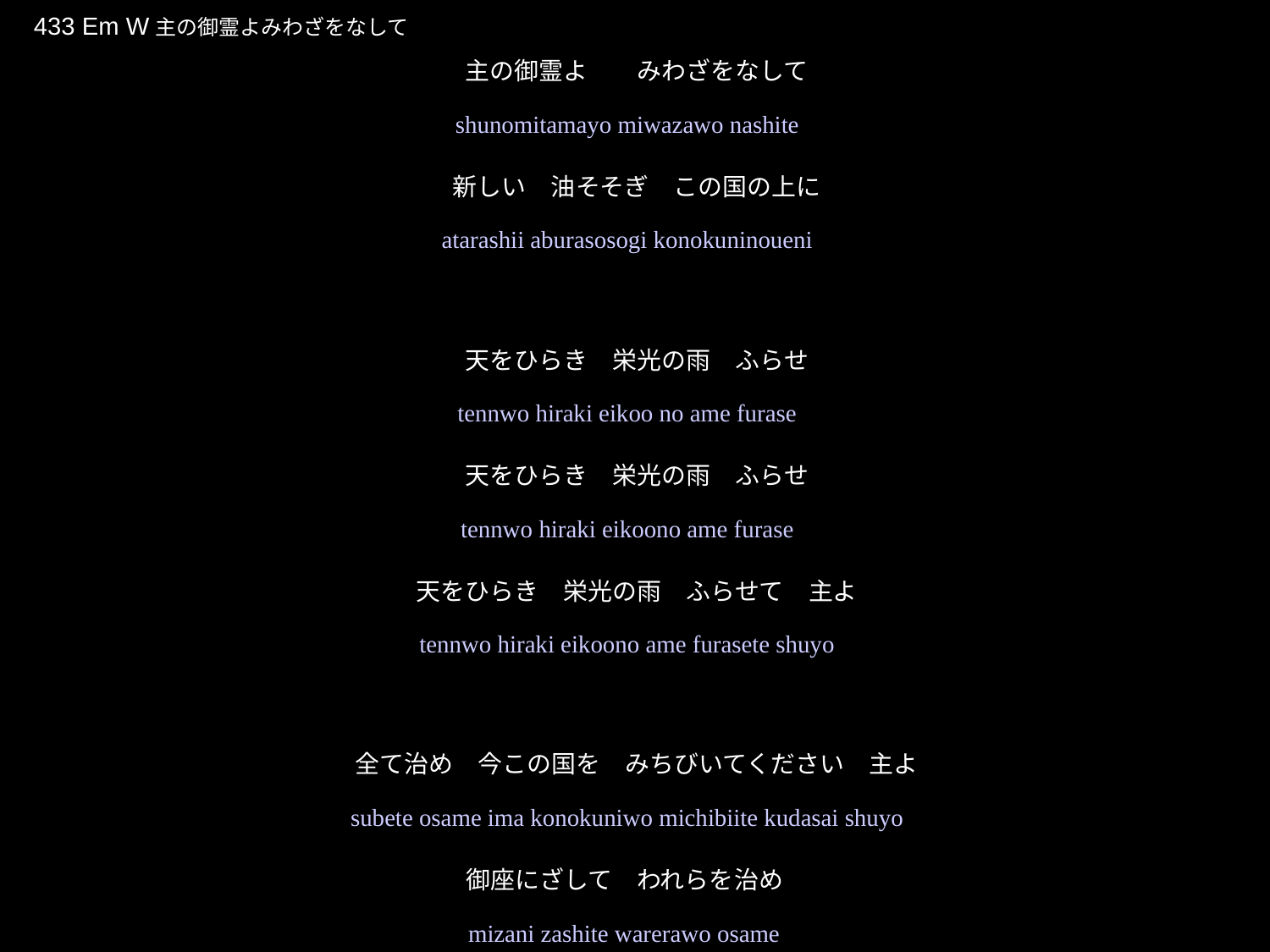

しゅのみたまよみわざをなして
★P
433 Em W主の御霊よみわざをなして
主の御霊よ　　みわざをなして

新しい　油そそぎ　この国の上に

天をひらき　栄光の雨　ふらせ

天をひらき　栄光の雨　ふらせ

天をひらき　栄光の雨　ふらせて　主よ

全て治め　今この国を　みちびいてください　主よ

御座にざして　われらを治め

天をひらいてください
★２
shunomitamayo miwazawo nashite

atarashii aburasosogi konokuninoueni

tennwo hiraki eikoo no ame furase

tennwo hiraki eikoono ame furase

tennwo hiraki eikoono ame furasete shuyo

subete osame ima konokuniwo michibiite kudasai shuyo

mizani zashite warerawo osame

tennwo hiraite kudasai